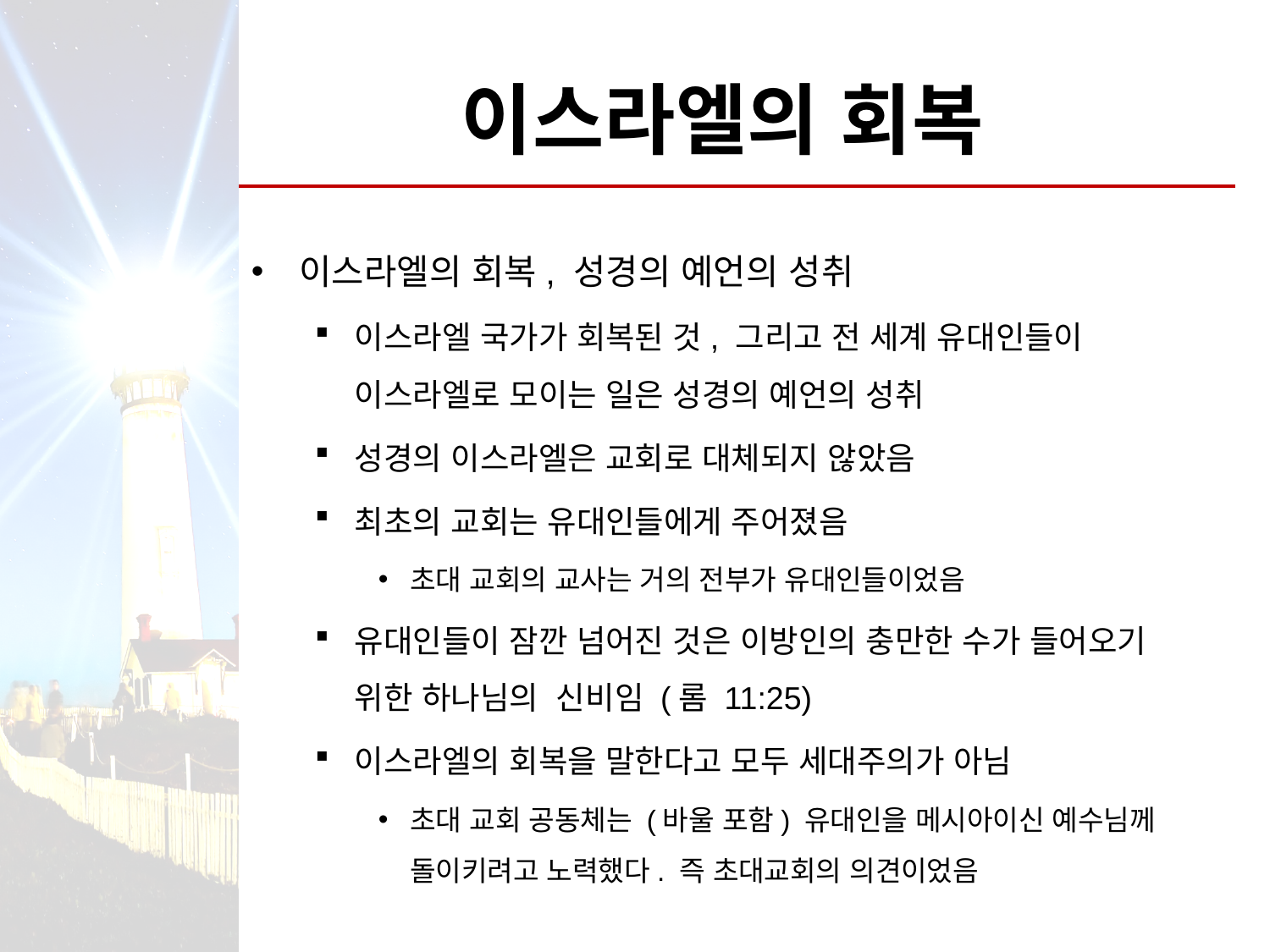

# 이스라엘의 회복
이스라엘의 회복, 성경의 예언의 성취
이스라엘 국가가 회복된 것, 그리고 전 세계 유대인들이 이스라엘로 모이는 일은 성경의 예언의 성취
성경의 이스라엘은 교회로 대체되지 않았음
최초의 교회는 유대인들에게 주어졌음
초대 교회의 교사는 거의 전부가 유대인들이었음
유대인들이 잠깐 넘어진 것은 이방인의 충만한 수가 들어오기 위한 하나님의  신비임 (롬 11:25)
이스라엘의 회복을 말한다고 모두 세대주의가 아님
초대 교회 공동체는 (바울 포함) 유대인을 메시아이신 예수님께 돌이키려고 노력했다. 즉 초대교회의 의견이었음